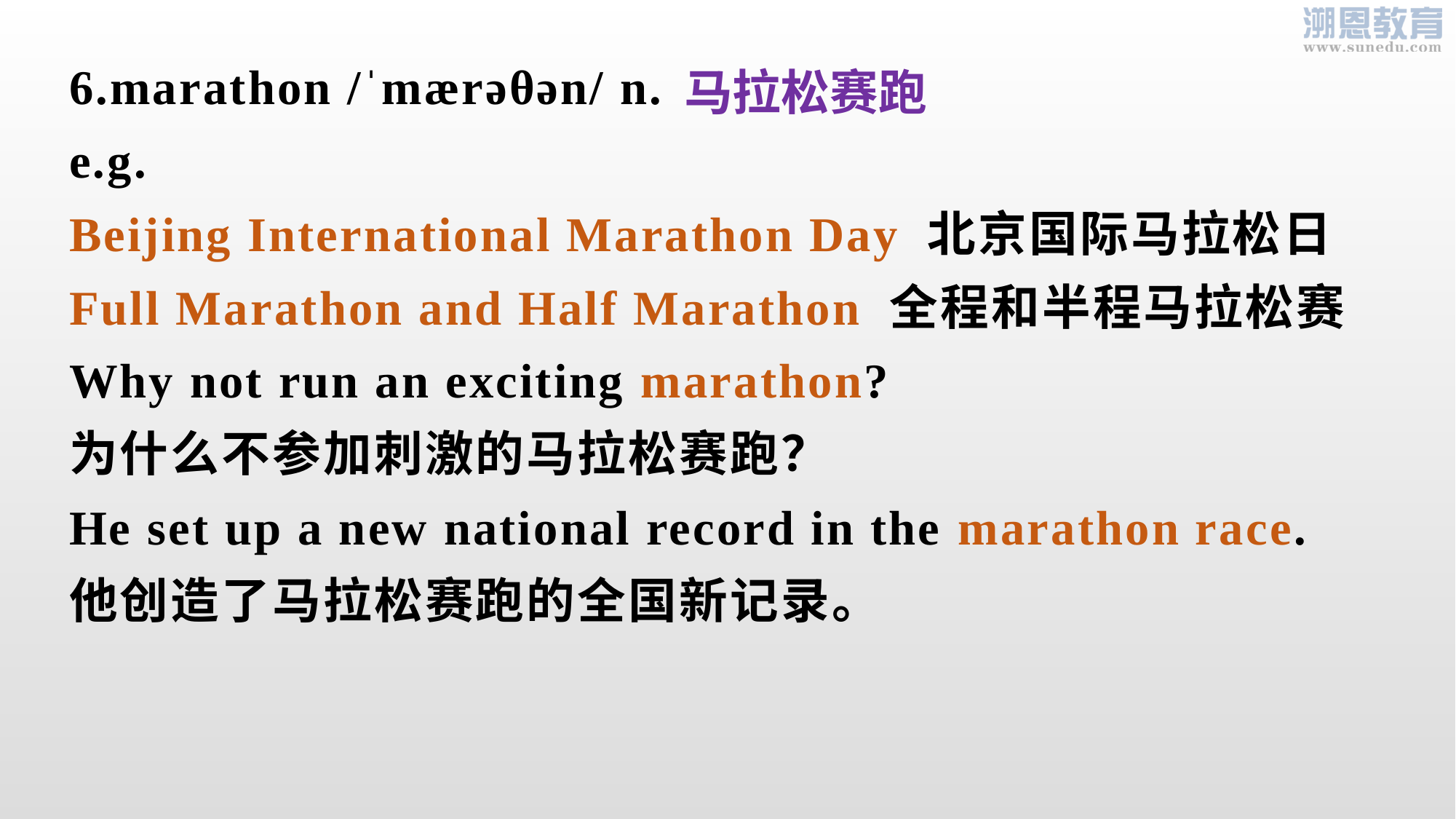

6.marathon /ˈmærəθən/ n.
e.g.
Beijing International Marathon Day 北京国际马拉松日
Full Marathon and Half Marathon 全程和半程马拉松赛
Why not run an exciting marathon?
为什么不参加刺激的马拉松赛跑？
He set up a new national record in the marathon race.
他创造了马拉松赛跑的全国新记录。
马拉松赛跑